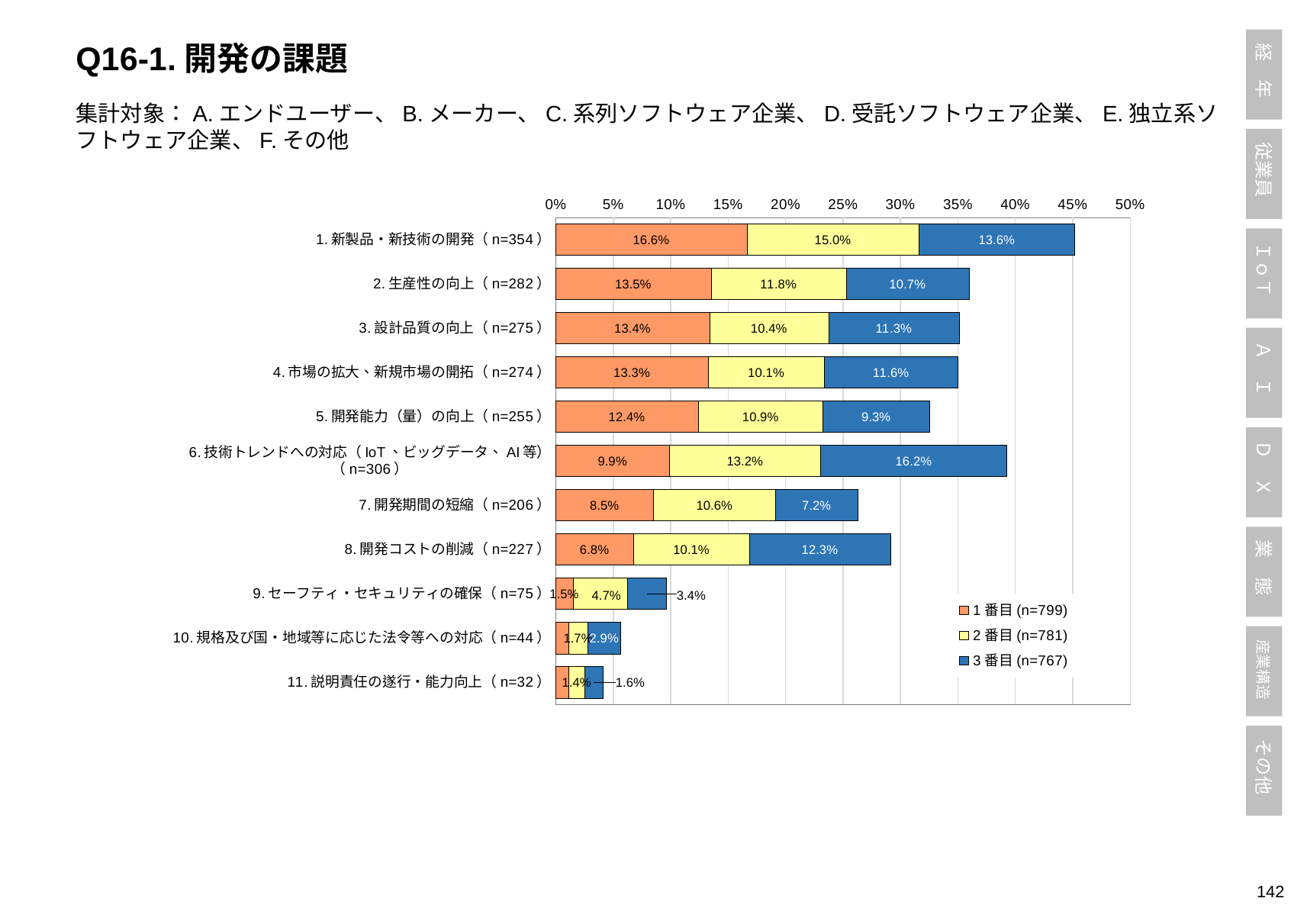

Q16-1.開発の課題
集計対象：A.エンドユーザー、B.メーカー、C.系列ソフトウェア企業、D.受託ソフトウェア企業、E.独立系ソフトウェア企業、F.その他

### Chart

| Category | 1番目(n=799) | 2番目(n=781) | 3番目(n=767) |
|---|---|---|---|
| 1.新製品・新技術の開発（n=354） | 0.16645807259073842 | 0.14980793854033292 | 0.13559322033898305 |
| 2.生産性の向上（n=282） | 0.13516896120150187 | 0.117797695262484 | 0.10691003911342895 |
| 3.設計品質の向上（n=275） | 0.13391739674593242 | 0.10371318822023047 | 0.11342894393741851 |
| 4.市場の拡大、新規市場の開拓（n=274） | 0.13266583229036297 | 0.10115236875800256 | 0.11603650586701435 |
| 5.開発能力（量）の向上（n=255） | 0.12390488110137672 | 0.1088348271446863 | 0.09256844850065189 |
| 6.技術トレンドへの対応（IoT、ビッグデータ、AI等）（n=306） | 0.09887359198998748 | 0.13188220230473752 | 0.16166883963494133 |
| 7.開発期間の短縮（n=206） | 0.0851063829787234 | 0.10627400768245839 | 0.07170795306388526 |
| 8.開発コストの削減（n=227） | 0.06758448060075094 | 0.10115236875800256 | 0.12255541069100391 |
| 9.セーフティ・セキュリティの確保（n=75） | 0.015018773466833541 | 0.04737516005121639 | 0.03389830508474576 |
| 10.規格及び国・地域等に応じた法令等への対応（n=44） | 0.011264080100125156 | 0.016645326504481434 | 0.028683181225554105 |
| 11.説明責任の遂行・能力向上（n=32） | 0.011264080100125156 | 0.014084507042253521 | 0.01564537157757497 |
142